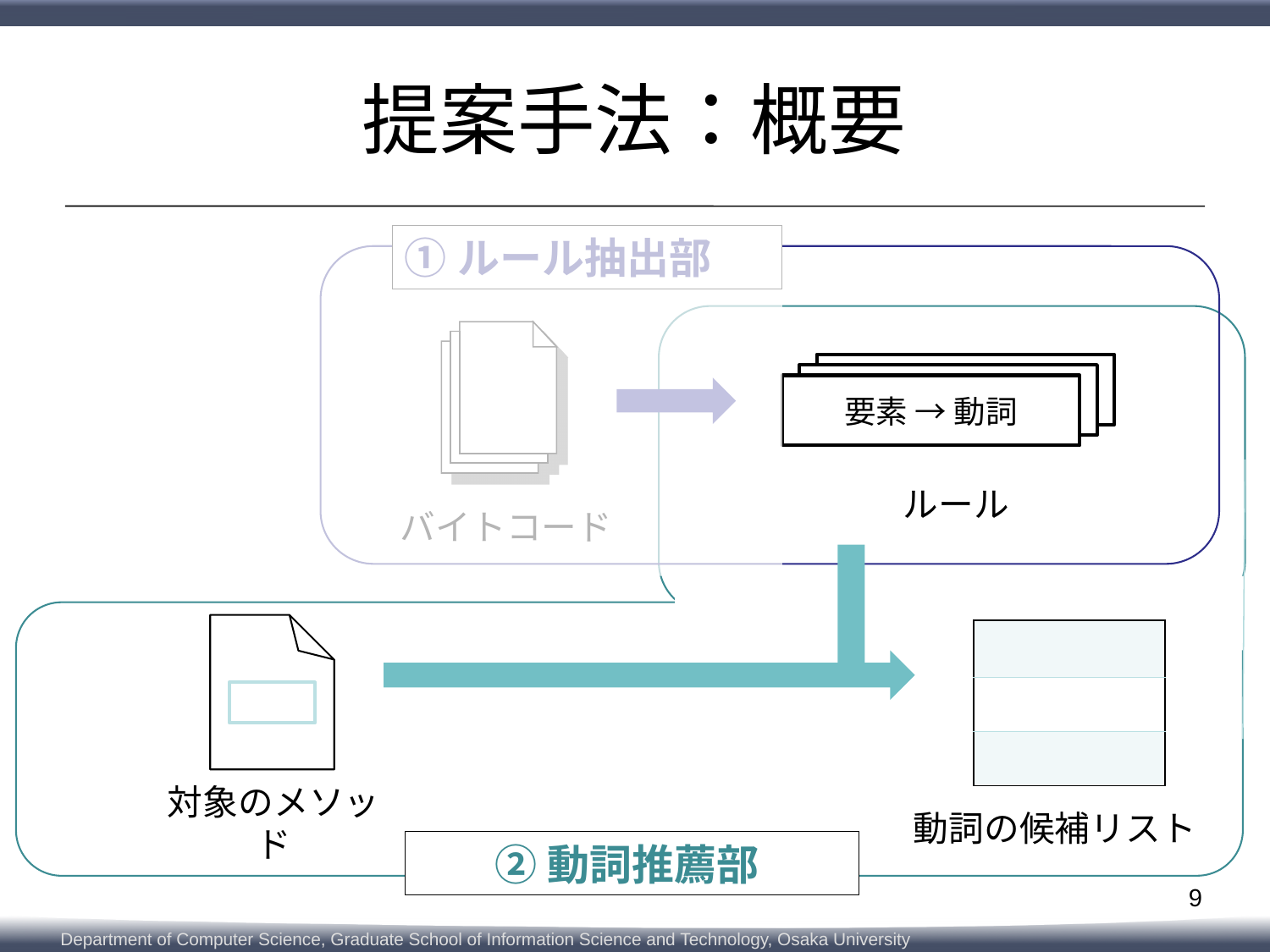

# 提案手法：概要

①ルール抽出部

X → Y
X → Y
要素 → 動詞

ルール
バイトコード

|  |
| --- |
|  |
|  |

対象のメソッド
動詞の候補リスト
②動詞推薦部
9